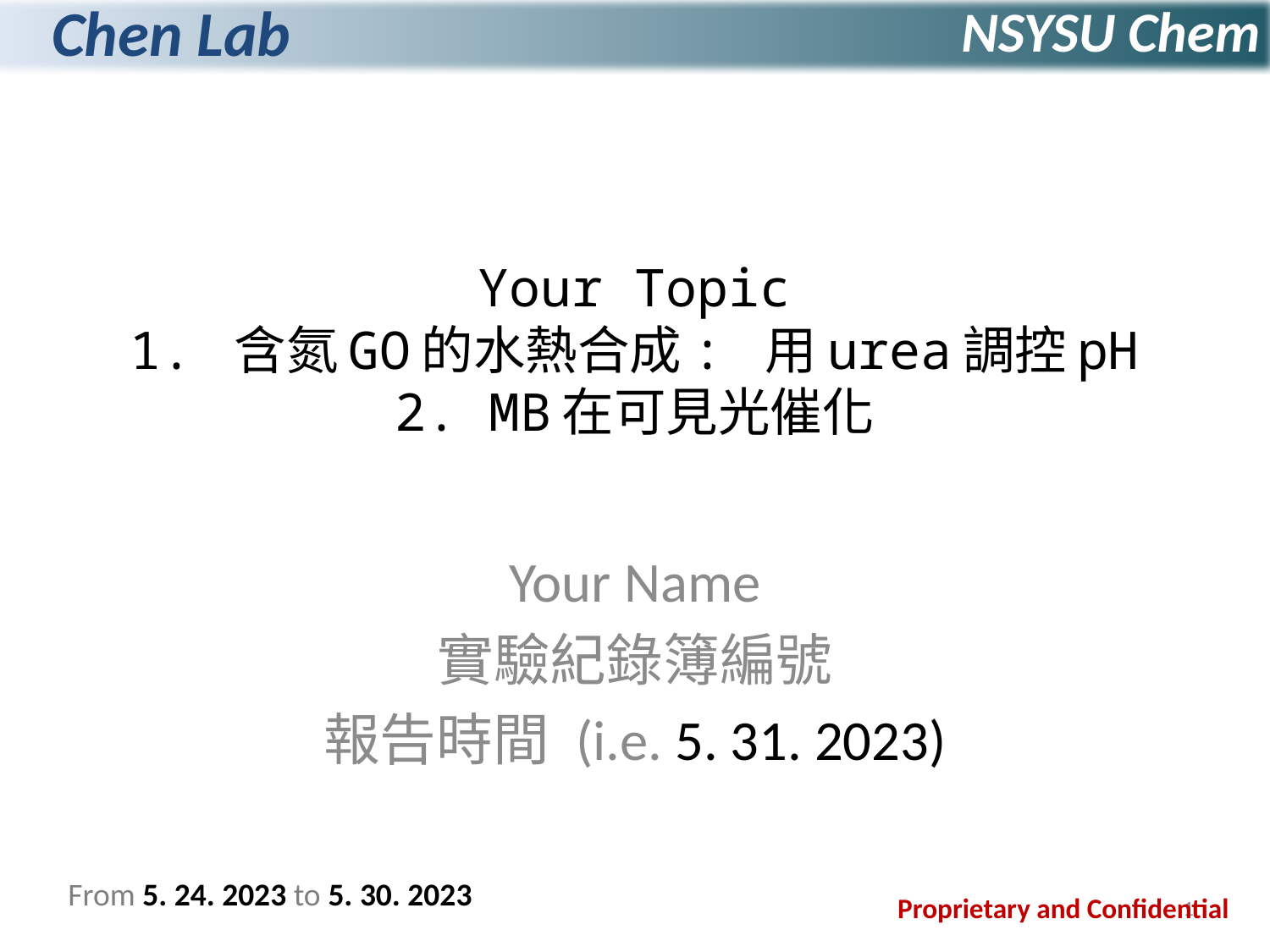

# Your Topic 1. 含氮GO的水熱合成: 用urea調控pH 2. MB在可見光催化
Your Name
實驗紀錄簿編號
報告時間 (i.e. 5. 31. 2023)
From 5. 24. 2023 to 5. 30. 2023
1